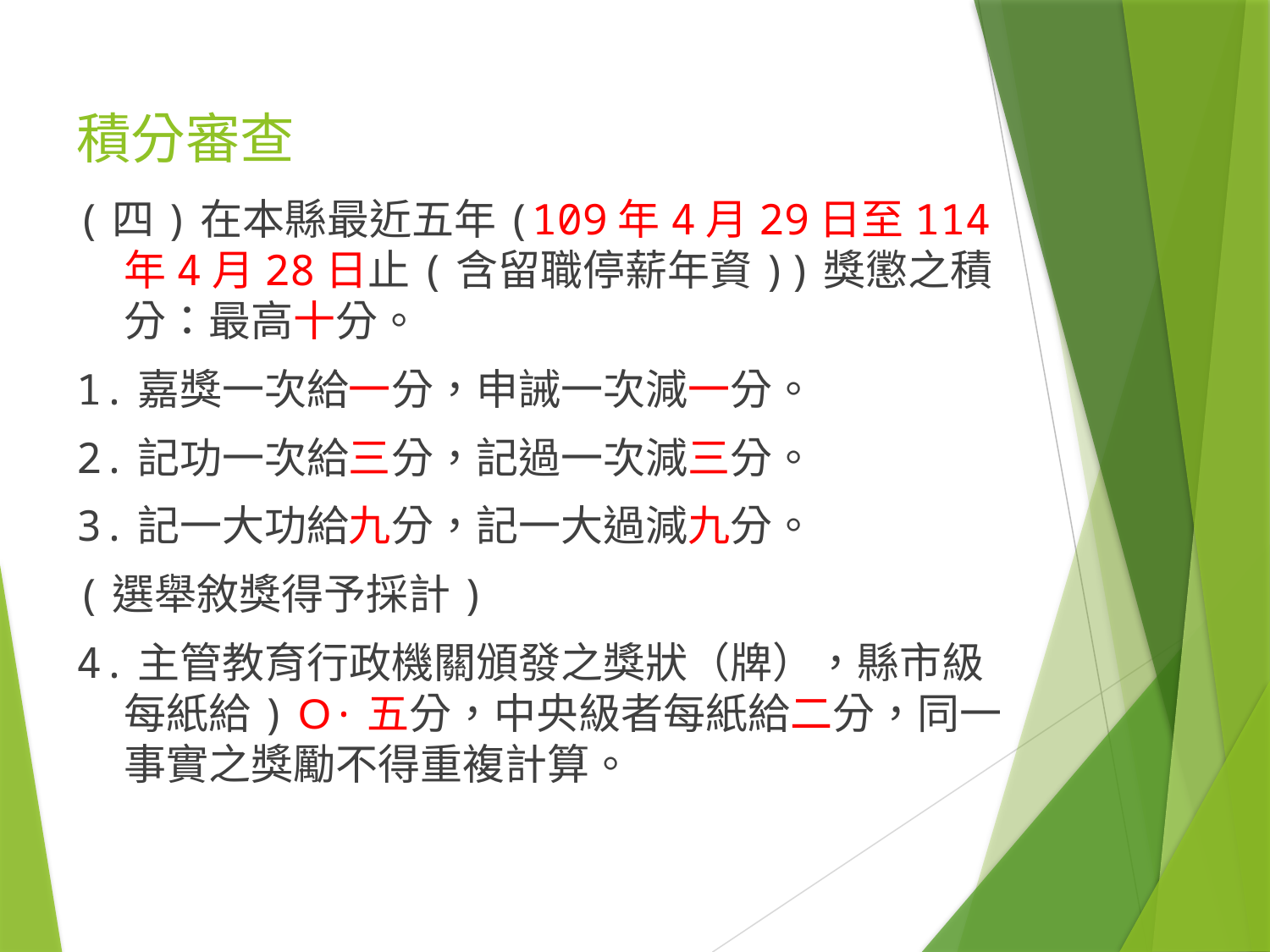

# 積分審查
(四)在本縣最近五年(109年4月29日至114年4月28日止(含留職停薪年資))獎懲之積分：最高十分。
1.嘉獎一次給一分，申誡一次減一分。
2.記功一次給三分，記過一次減三分。
3.記一大功給九分，記一大過減九分。
(選舉敘獎得予採計)
4.主管教育行政機關頒發之獎狀（牌），縣市級每紙給) O·五分，中央級者每紙給二分，同一事實之獎勵不得重複計算。